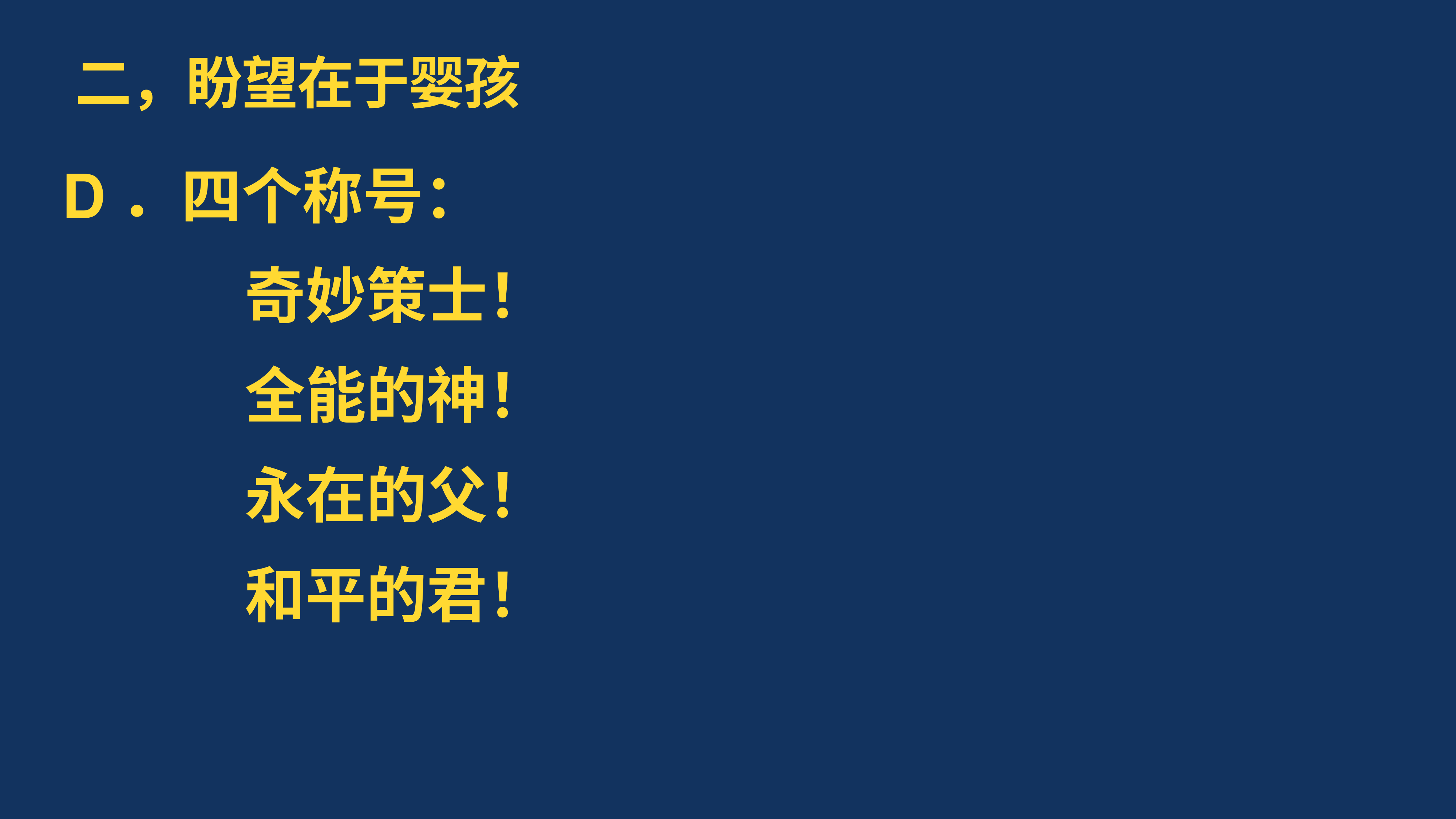

# 二，盼望在于婴孩
D．四个称号：
          奇妙策士！
          全能的神！
          永在的父！
          和平的君！